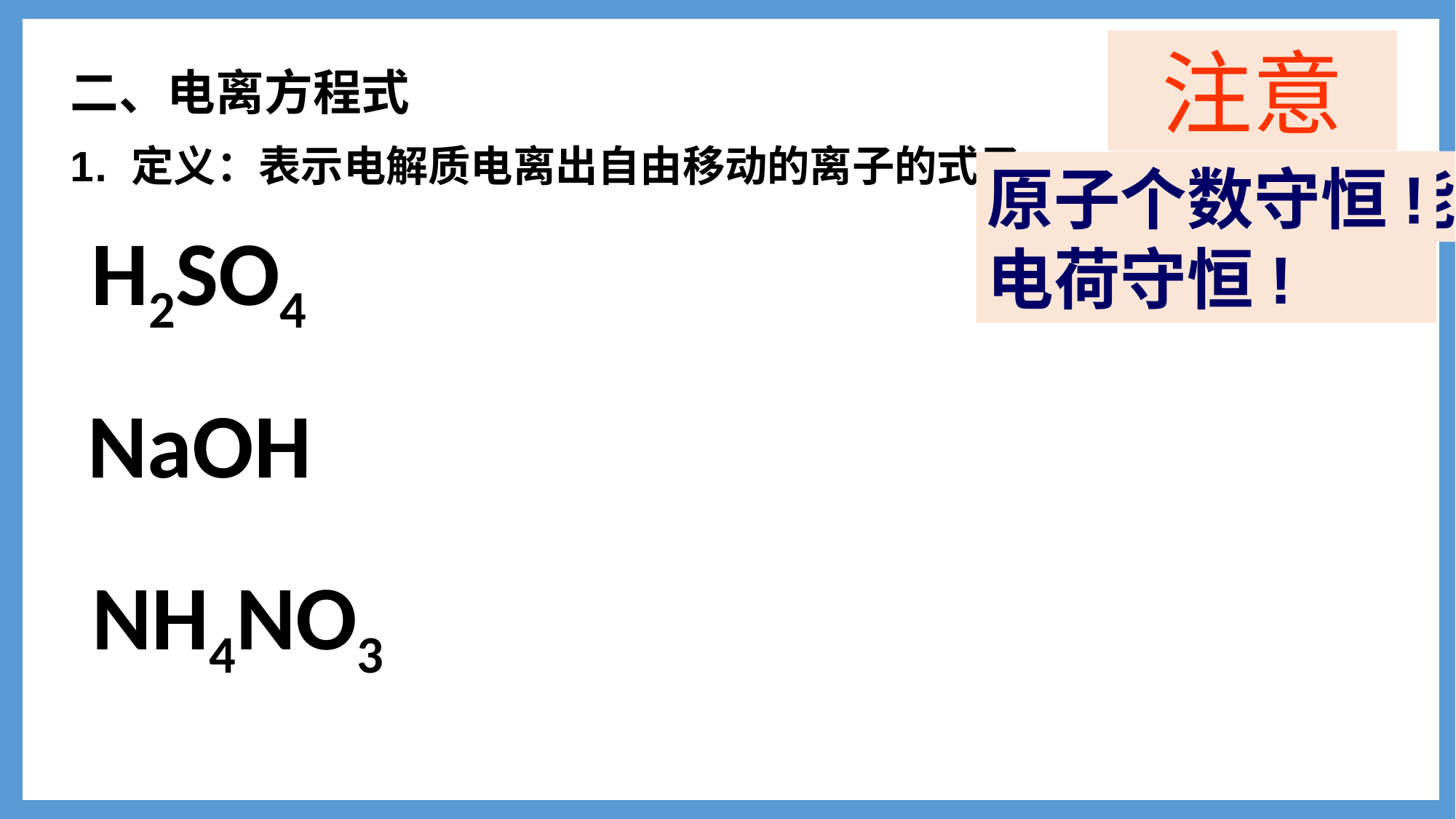

注意
原子团不能拆!
原子个数守恒!
电荷守恒!
二、电离方程式
定义：表示电解质电离出自由移动的离子的式子

H2SO4
NaOH
NH4NO3